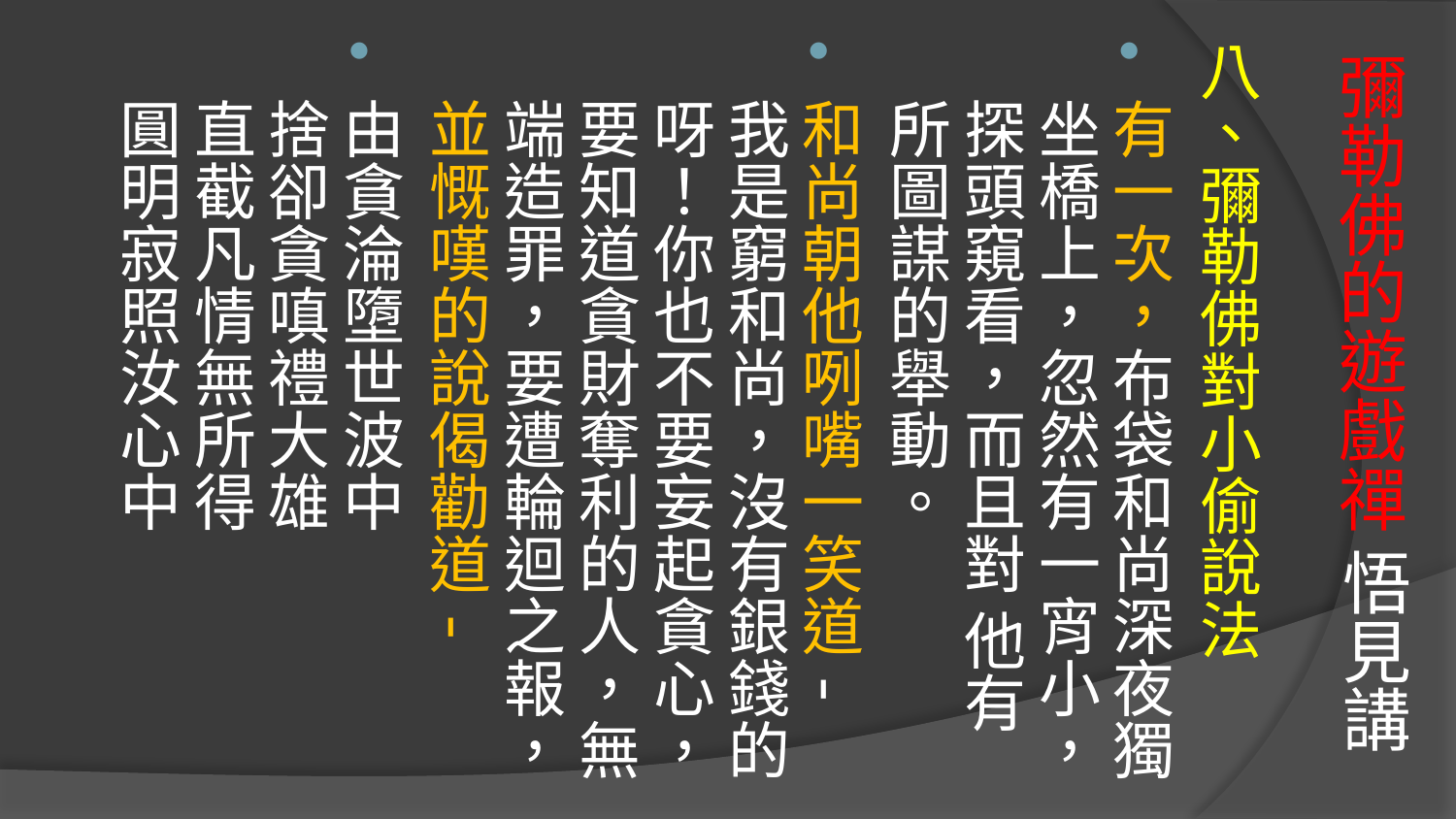

八、彌勒佛對小偷說法
有一次，布袋和尚深夜獨坐橋上，忽然有一宵小，探頭窺看，而且對 他有所圖謀的舉動。
和尚朝他咧嘴一笑道-我是窮和尚，沒有銀錢的 呀！你也不要妄起貪心，要知道貪財奪利的人，無端造罪，要遭輪迴之報，並慨嘆的說偈勸道-
由貪淪墮世波中 
捨卻貪嗔禮大雄 
直截凡情無所得 
圓明寂照汝心中

# 彌勒佛的遊戲禪 悟見講